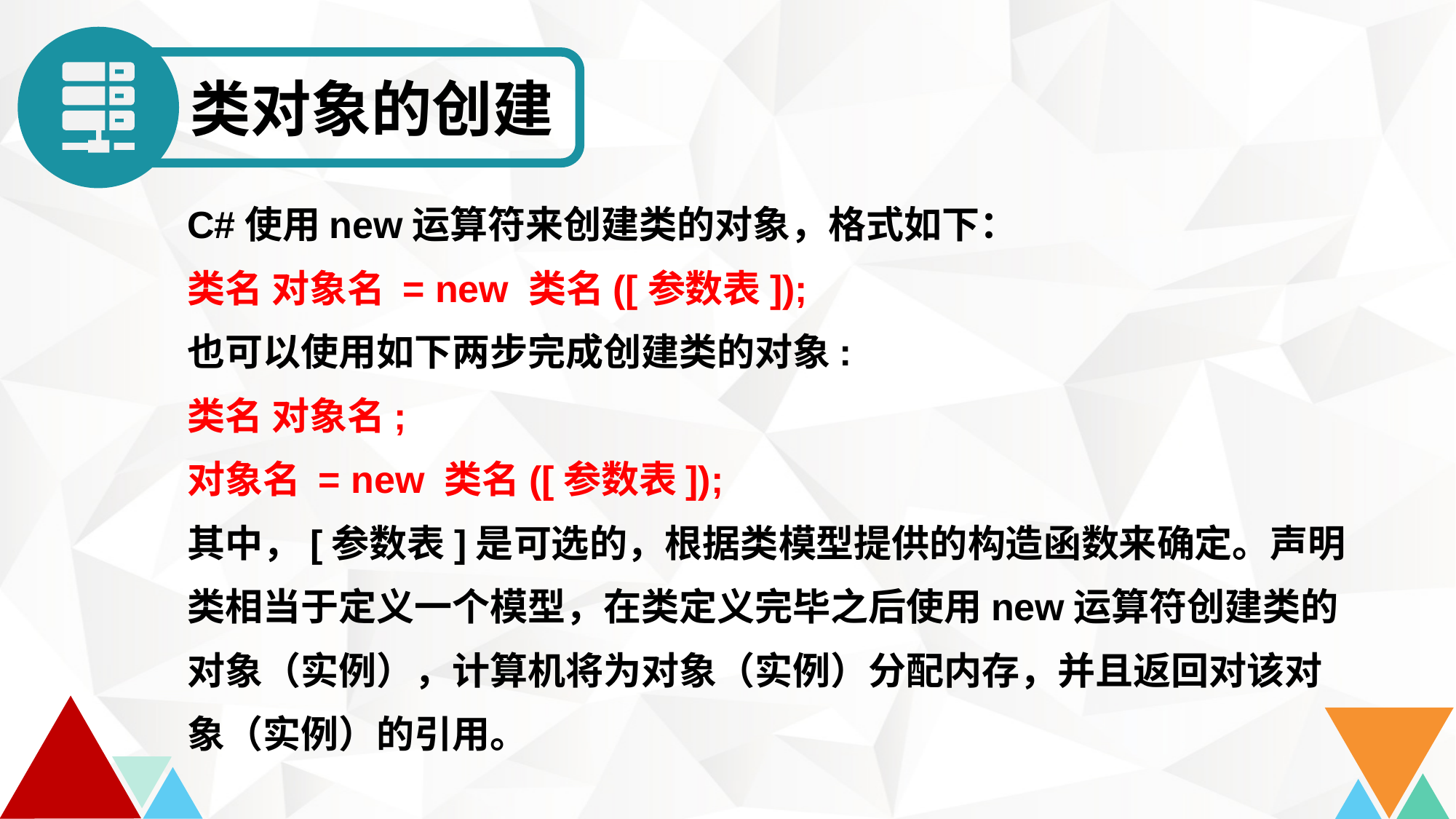

类对象的创建
C#使用new运算符来创建类的对象，格式如下：
类名 对象名 = new 类名([参数表]);
也可以使用如下两步完成创建类的对象:
类名 对象名;
对象名 = new 类名([参数表]);
其中，[参数表]是可选的，根据类模型提供的构造函数来确定。声明类相当于定义一个模型，在类定义完毕之后使用new运算符创建类的对象（实例），计算机将为对象（实例）分配内存，并且返回对该对象（实例）的引用。